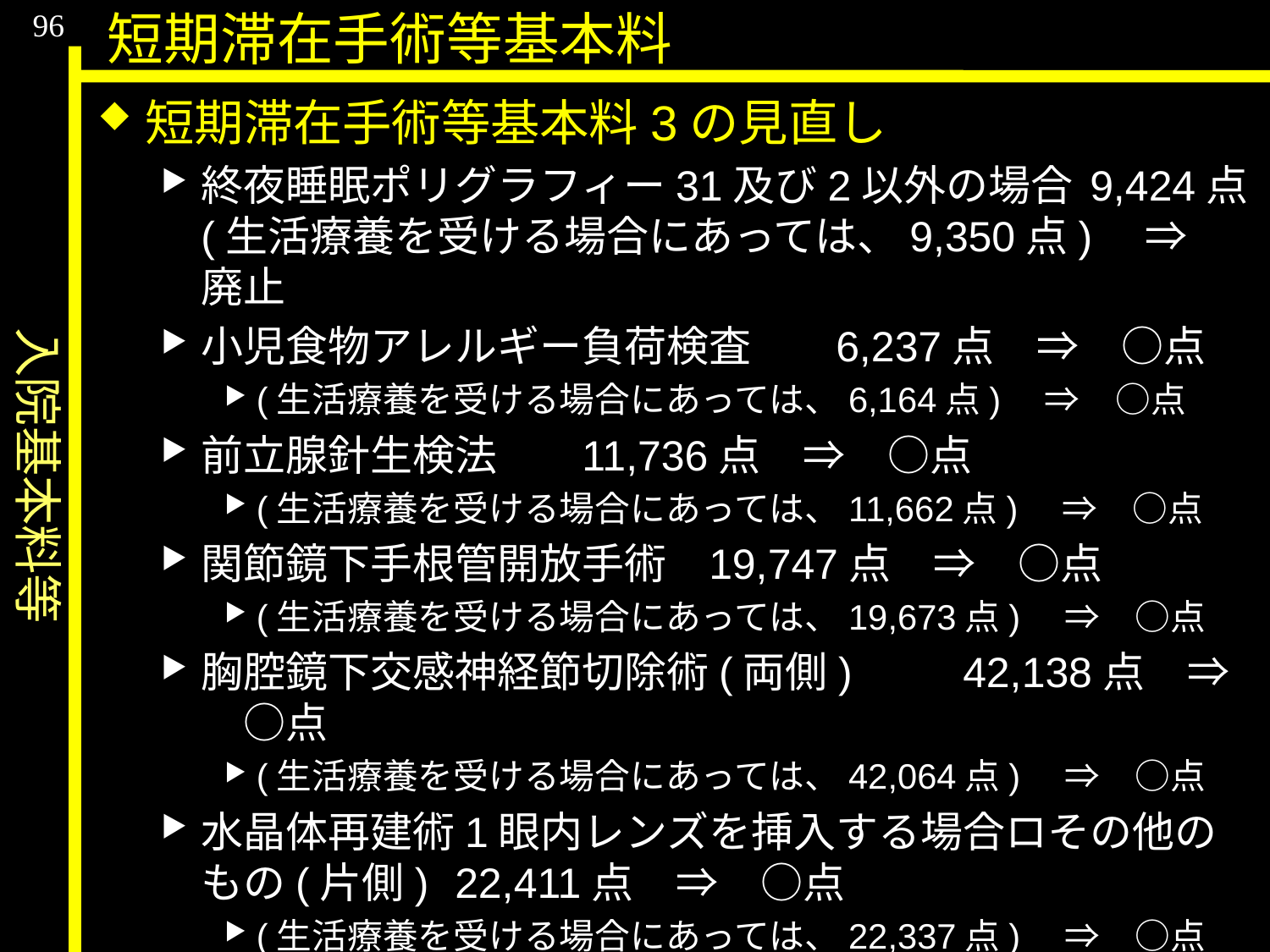

入院基本料等
96
短期滞在手術等基本料

短期滞在手術等基本料3の見直し
終夜睡眠ポリグラフィー31及び2以外の場合	9,424点(生活療養を受ける場合にあっては、9,350点)　⇒　廃止
小児食物アレルギー負荷検査	6,237点　⇒　○点
(生活療養を受ける場合にあっては、6,164点)　⇒　○点
前立腺針生検法	11,736点　⇒　○点
(生活療養を受ける場合にあっては、11,662点)　⇒　○点
関節鏡下手根管開放手術	19,747点　⇒　○点
(生活療養を受ける場合にあっては、19,673点)　⇒　○点
胸腔鏡下交感神経節切除術(両側)	42,138点　⇒　○点
(生活療養を受ける場合にあっては、42,064点)　⇒　○点
水晶体再建術1眼内レンズを挿入する場合ロその他のもの(片側)	22,411点　⇒　○点
(生活療養を受ける場合にあっては、22,337点)　⇒　○点